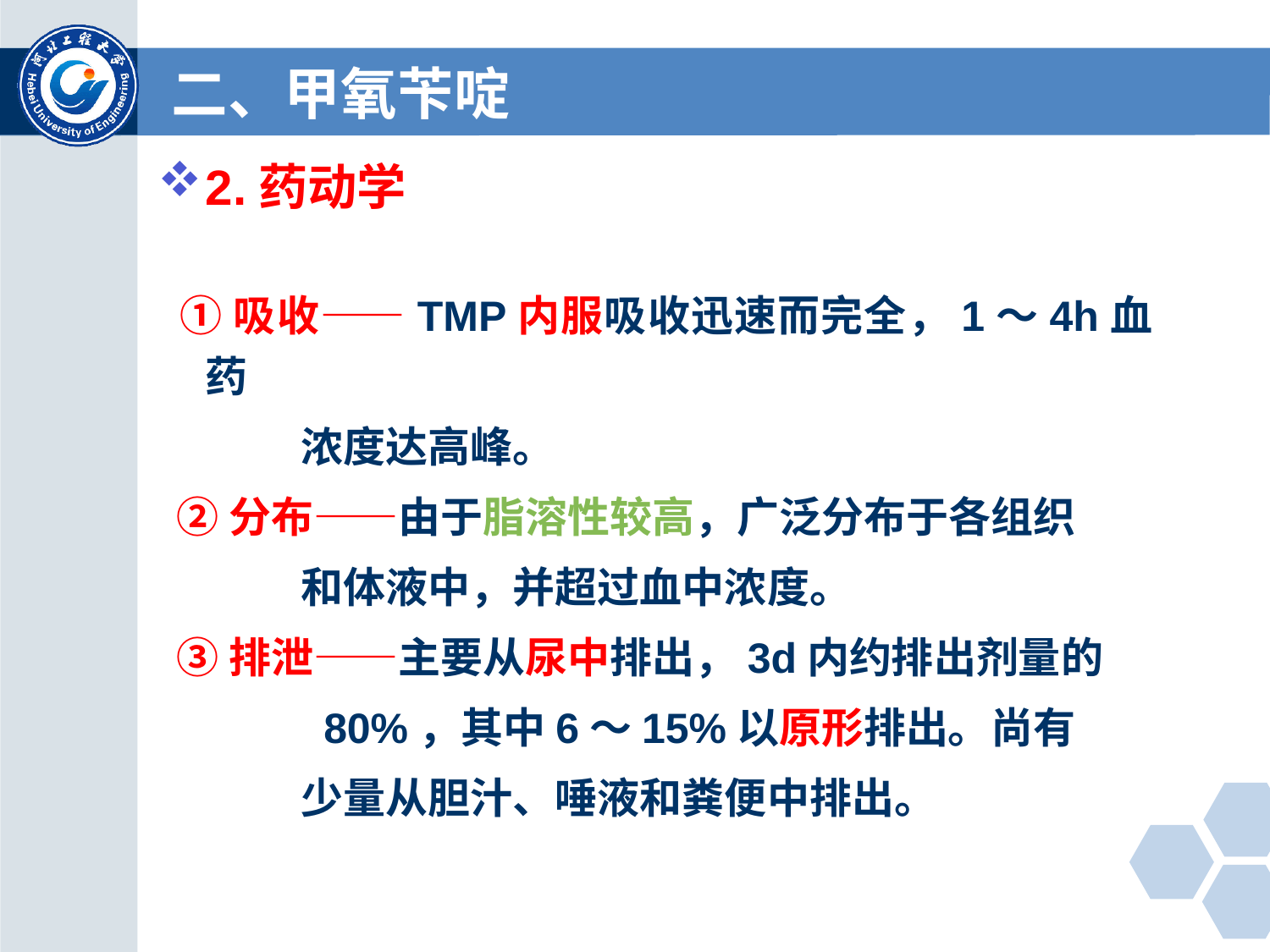

# 二、甲氧苄啶
2.药动学

  ①吸收——TMP内服吸收迅速而完全，1～4h血药
              浓度达高峰。
  ②分布——由于脂溶性较高，广泛分布于各组织
              和体液中，并超过血中浓度。
  ③排泄——主要从尿中排出，3d内约排出剂量的
              80%，其中6～15%以原形排出。尚有
              少量从胆汁、唾液和粪便中排出。